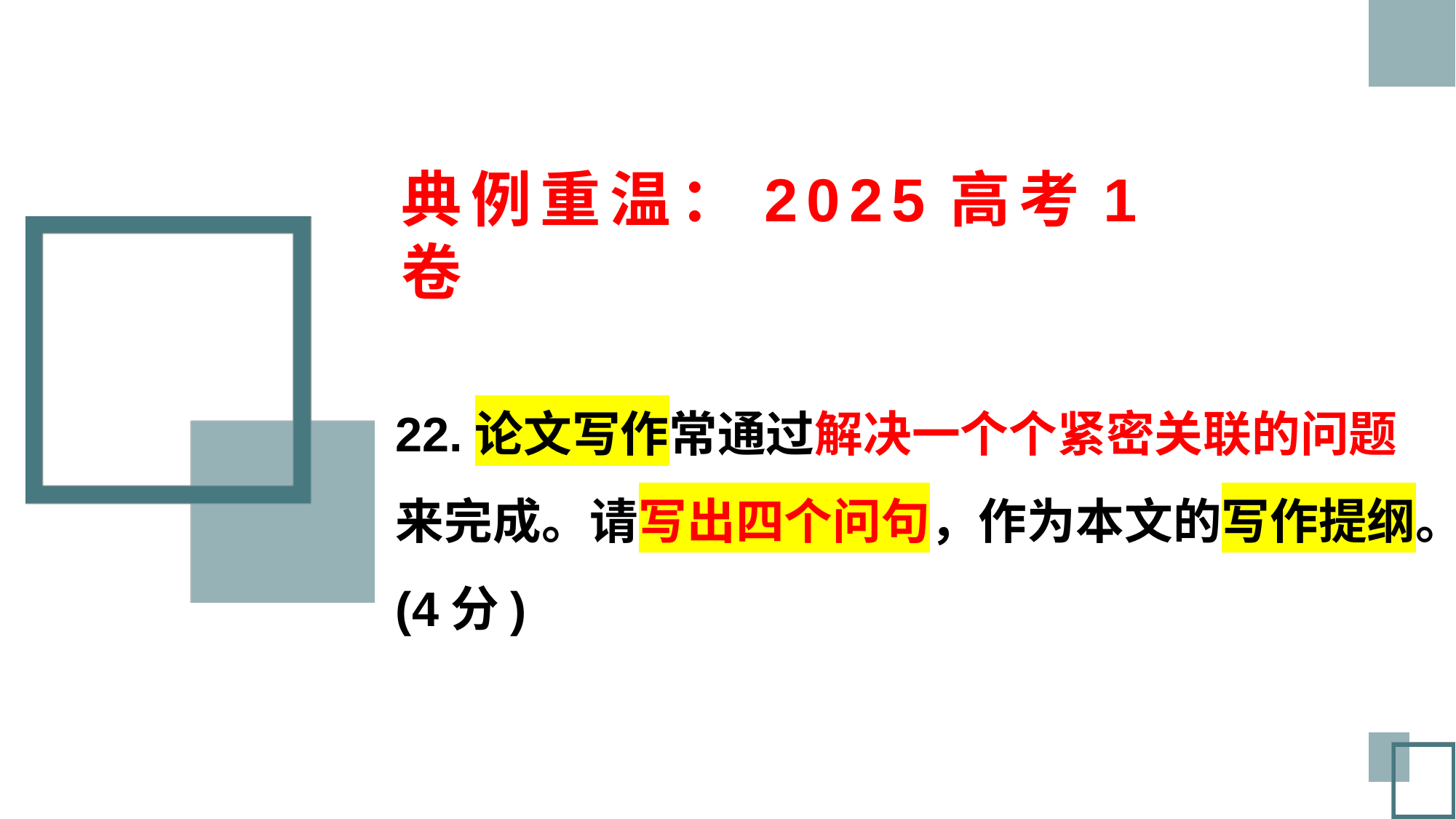

典例重温：2025高考1卷
22.论文写作常通过解决一个个紧密关联的问题来完成。请写出四个问句，作为本文的写作提纲。(4分)